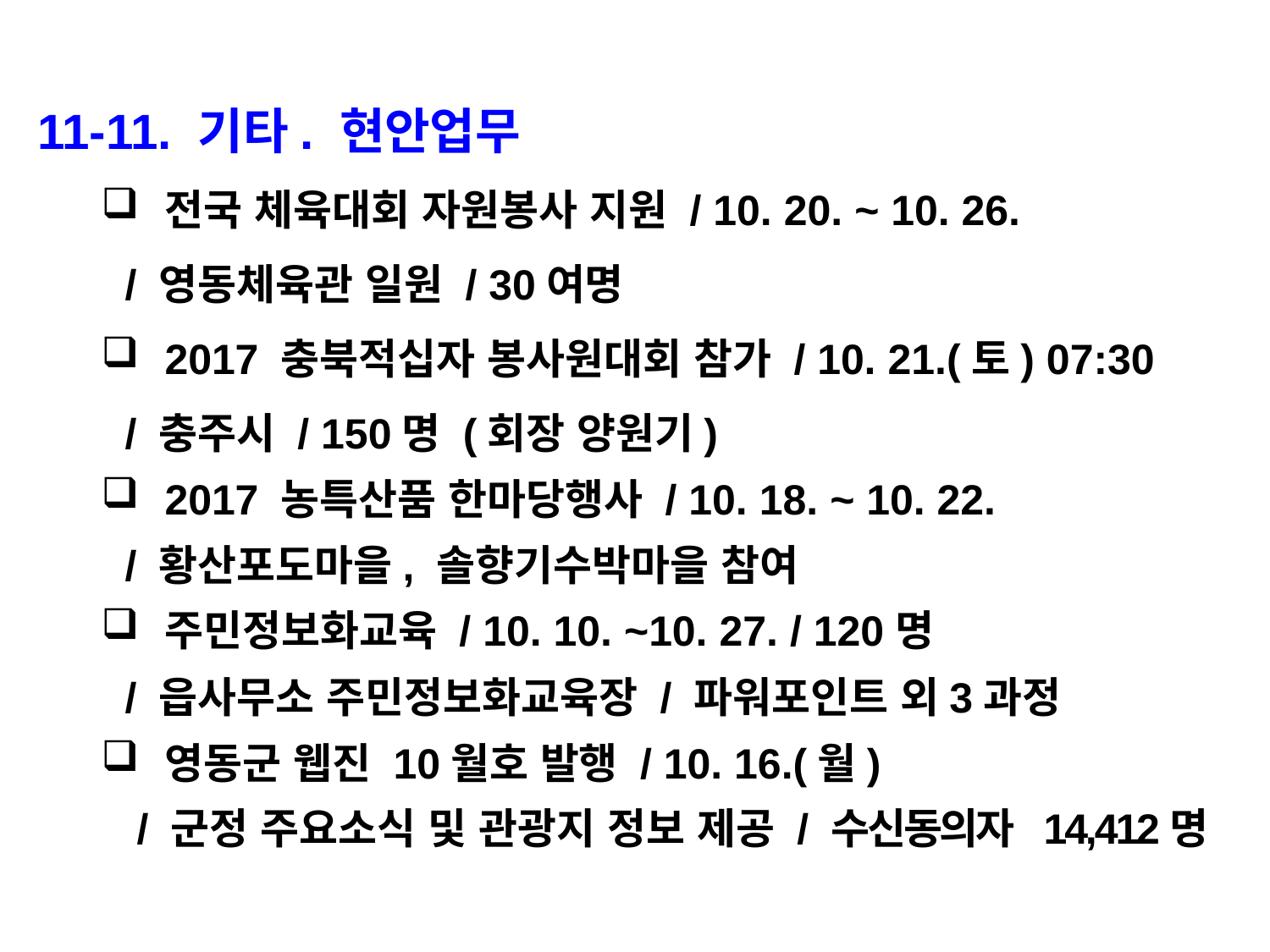

11-11. 기타. 현안업무
전국 체육대회 자원봉사 지원 / 10. 20. ~ 10. 26.
  / 영동체육관 일원 / 30여명
2017 충북적십자 봉사원대회 참가 / 10. 21.(토) 07:30
  / 충주시 / 150명 (회장 양원기)
2017 농특산품 한마당행사 / 10. 18. ~ 10. 22.
  / 황산포도마을, 솔향기수박마을 참여
주민정보화교육 / 10. 10. ~10. 27. / 120명
  / 읍사무소 주민정보화교육장 / 파워포인트 외3과정
영동군 웹진 10월호 발행 / 10. 16.(월)
   / 군정 주요소식 및 관광지 정보 제공 / 수신동의자  14,412명